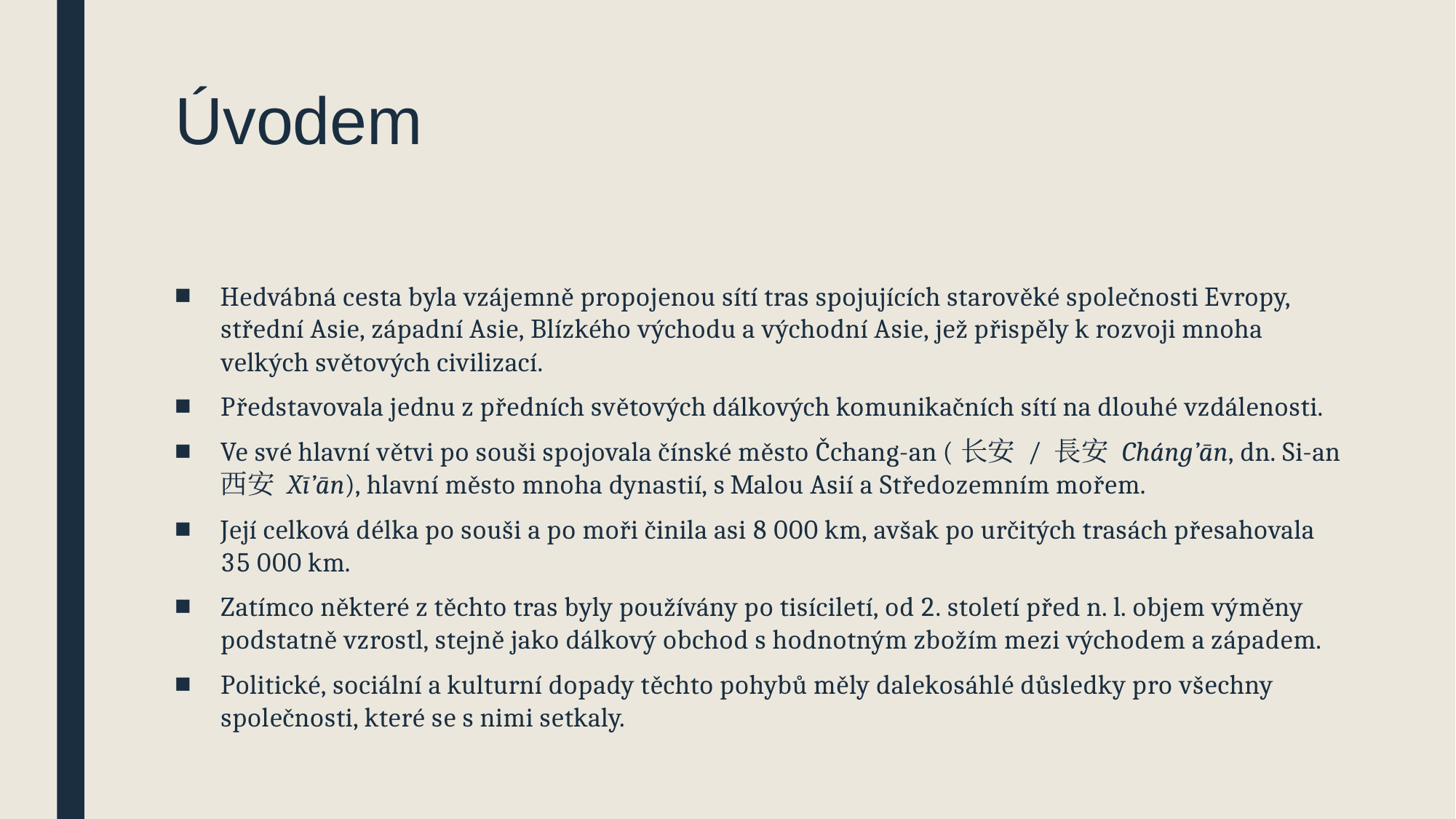

# Úvodem
Hedvábná cesta byla vzájemně propojenou sítí tras spojujících starověké společnosti Evropy, střední Asie, západní Asie, Blízkého východu a východní Asie, jež přispěly k rozvoji mnoha velkých světových civilizací.
Představovala jednu z předních světových dálkových komunikačních sítí na dlouhé vzdálenosti.
Ve své hlavní větvi po souši spojovala čínské město Čchang-an (长安 / 長安 Cháng’ān, dn. Si-an 西安 Xī’ān), hlavní město mnoha dynastií, s Malou Asií a Středozemním mořem.
Její celková délka po souši a po moři činila asi 8 000 km, avšak po určitých trasách přesahovala 35 000 km.
Zatímco některé z těchto tras byly používány po tisíciletí, od 2. století před n. l. objem výměny podstatně vzrostl, stejně jako dálkový obchod s hodnotným zbožím mezi východem a západem.
Politické, sociální a kulturní dopady těchto pohybů měly dalekosáhlé důsledky pro všechny společnosti, které se s nimi setkaly.